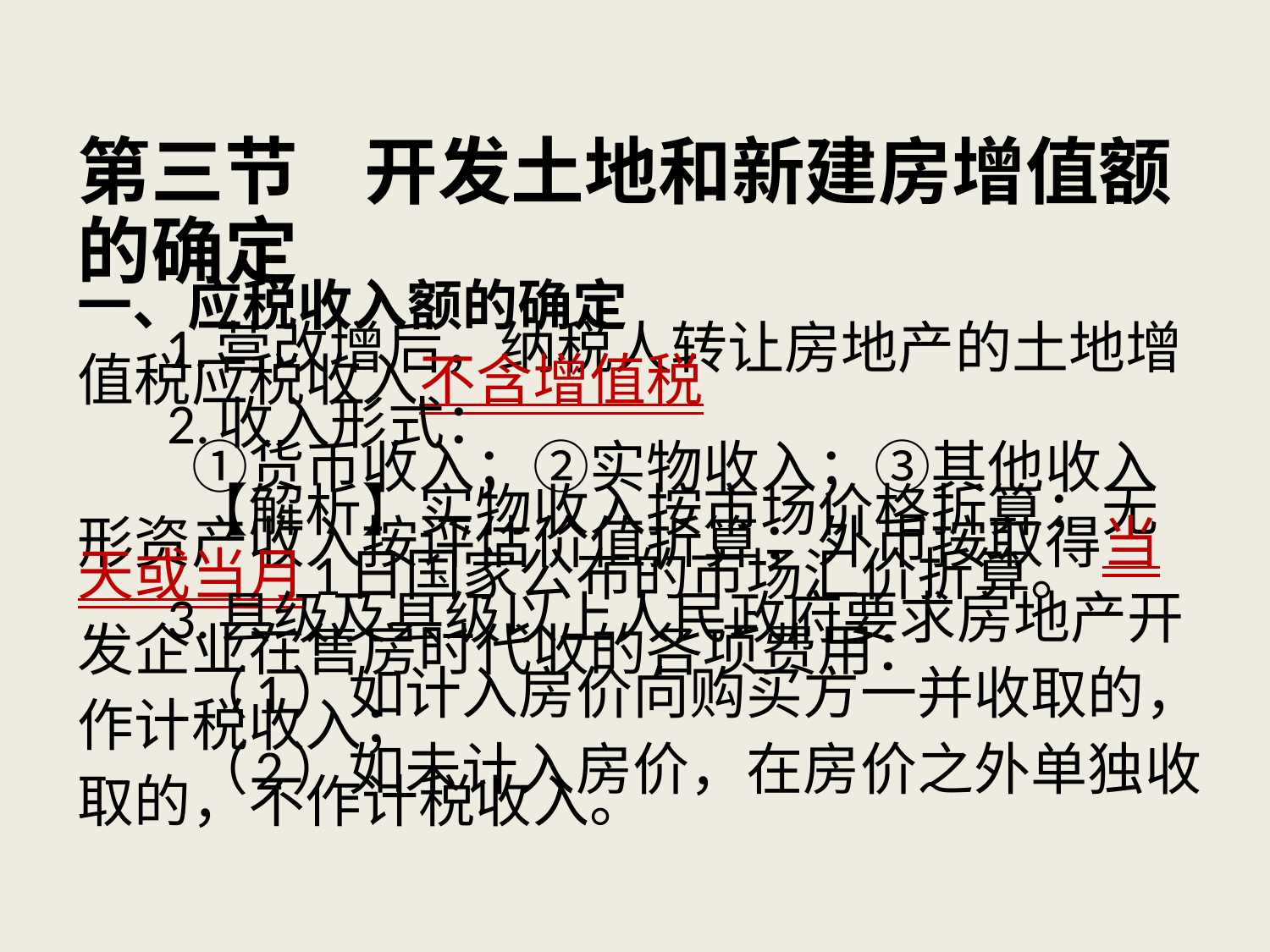

第三节    开发土地和新建房增值额的确定
一、应税收入额的确定
　　1.营改增后，纳税人转让房地产的土地增值税应税收入不含增值税
　  2.收入形式：
　　①货币收入；②实物收入；③其他收入
　　【解析】实物收入按市场价格折算；无形资产收入按评估价值折算；外币按取得当天或当月1日国家公布的市场汇价折算。
　  3.县级及县级以上人民政府要求房地产开发企业在售房时代收的各项费用：
　　（1）如计入房价向购买方一并收取的，作计税收入；
　　（2）如未计入房价，在房价之外单独收取的，不作计税收入。